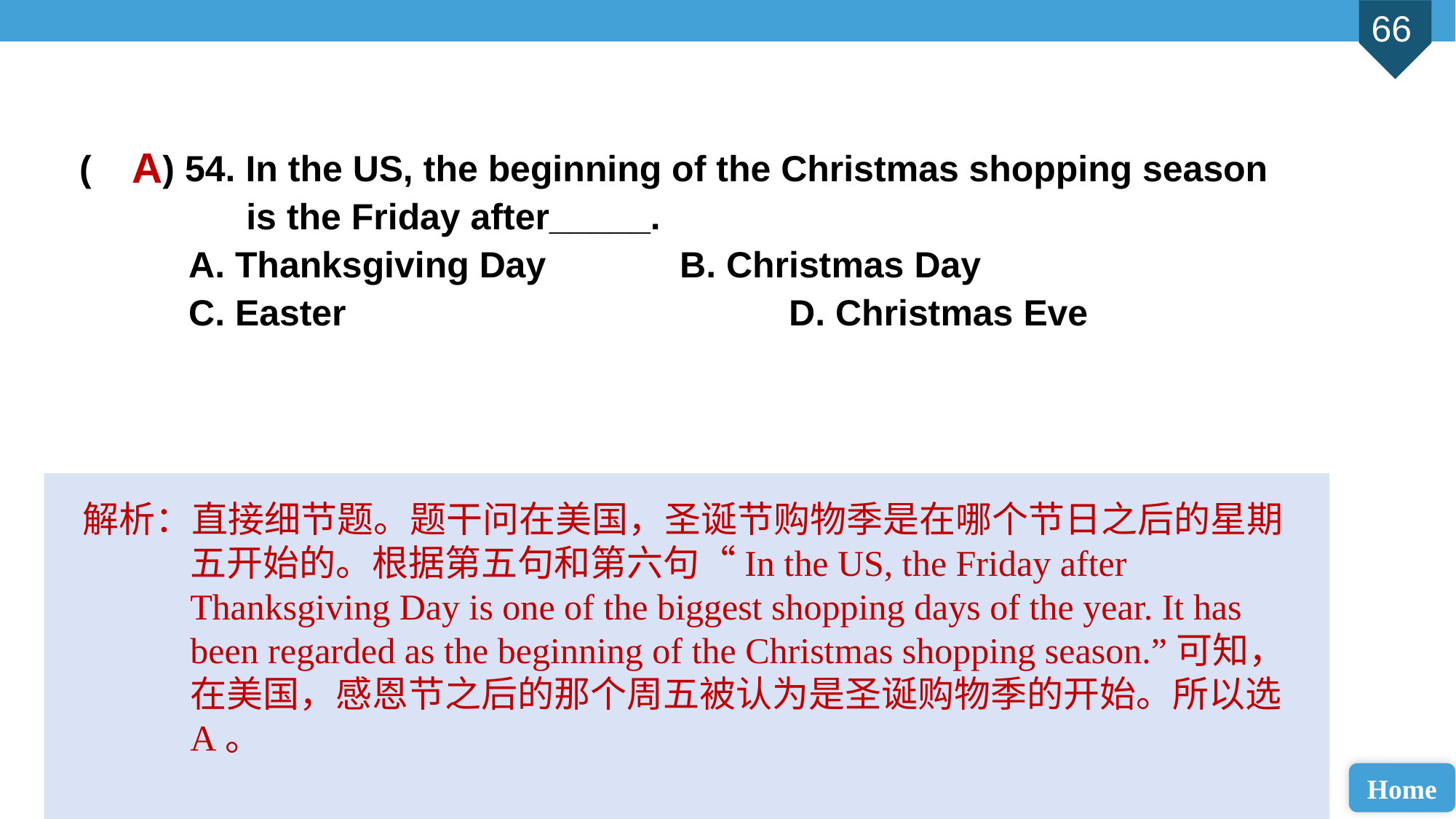

A
(       ) 54. In the US, the beginning of the Christmas shopping season
           is the Friday after_____.
A. Thanksgiving Day 		B. Christmas Day
C. Easter 				D. Christmas Eve

解析：直接细节题。题干问在美国，圣诞节购物季是在哪个节日之后的星期五开始的。根据第五句和第六句“In the US, the Friday after Thanksgiving Day is one of the biggest shopping days of the year. It has been regarded as the beginning of the Christmas shopping season.”可知，在美国，感恩节之后的那个周五被认为是圣诞购物季的开始。所以选A。